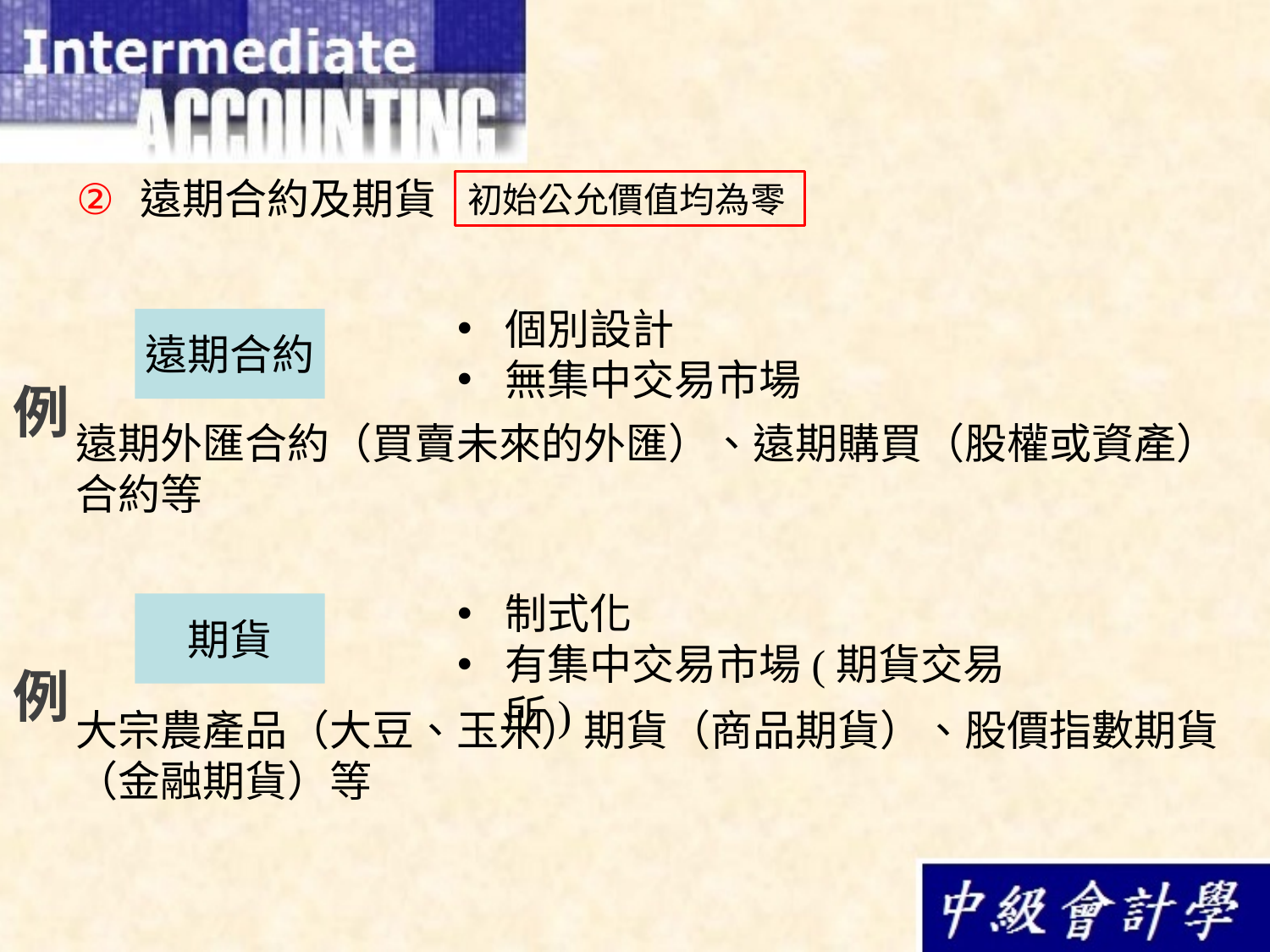

遠期合約及期貨
初始公允價值均為零
個別設計
無集中交易市場
遠期合約
例
遠期外匯合約（買賣未來的外匯）、遠期購買（股權或資產）合約等
制式化
有集中交易市場(期貨交易所)
期貨
例
大宗農產品（大豆、玉米）期貨（商品期貨）、股價指數期貨（金融期貨）等